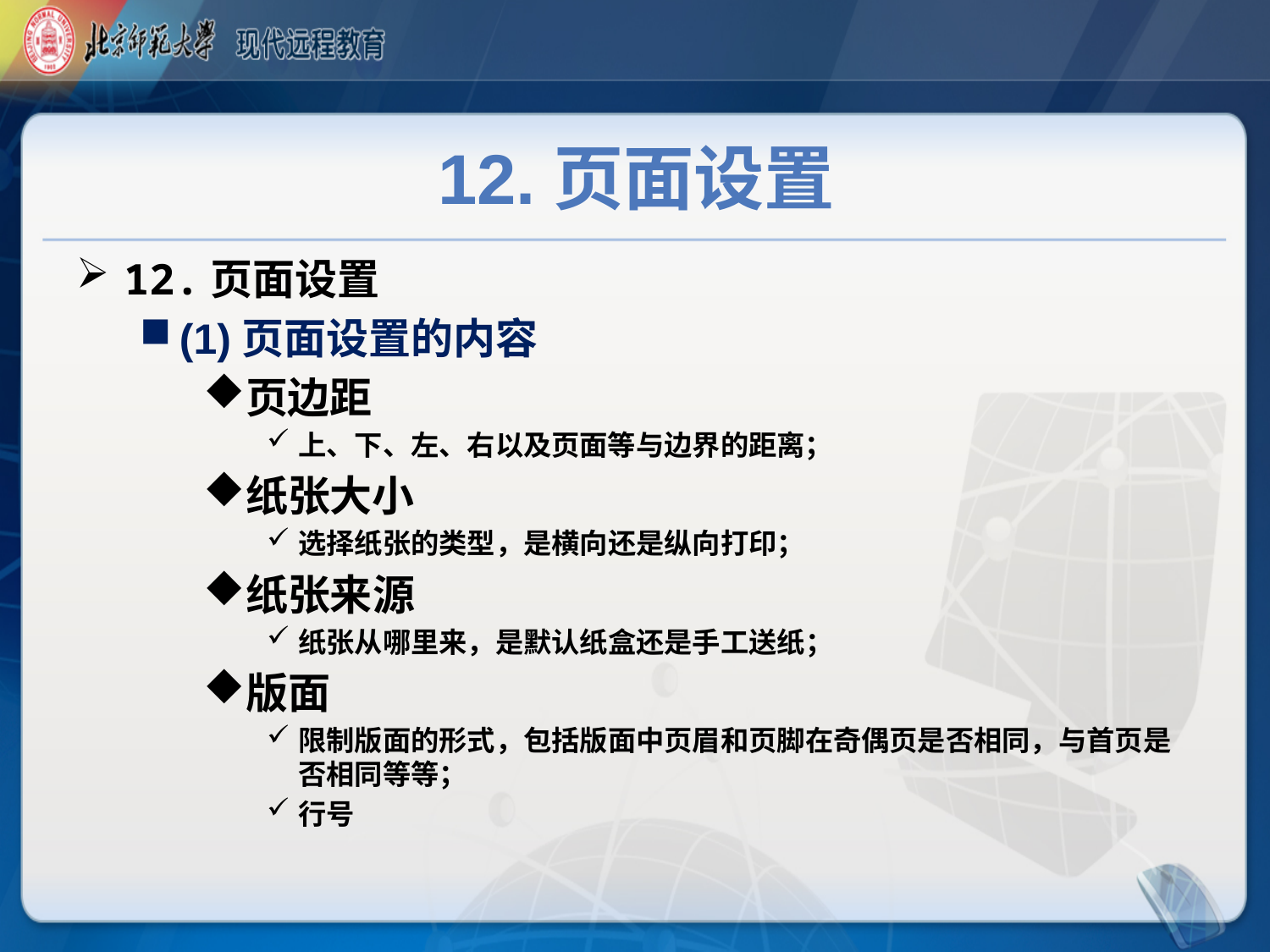

# 12.页面设置
12.页面设置
(1)页面设置的内容
页边距
上、下、左、右以及页面等与边界的距离；
纸张大小
选择纸张的类型，是横向还是纵向打印；
纸张来源
纸张从哪里来，是默认纸盒还是手工送纸；
版面
限制版面的形式，包括版面中页眉和页脚在奇偶页是否相同，与首页是否相同等等；
行号